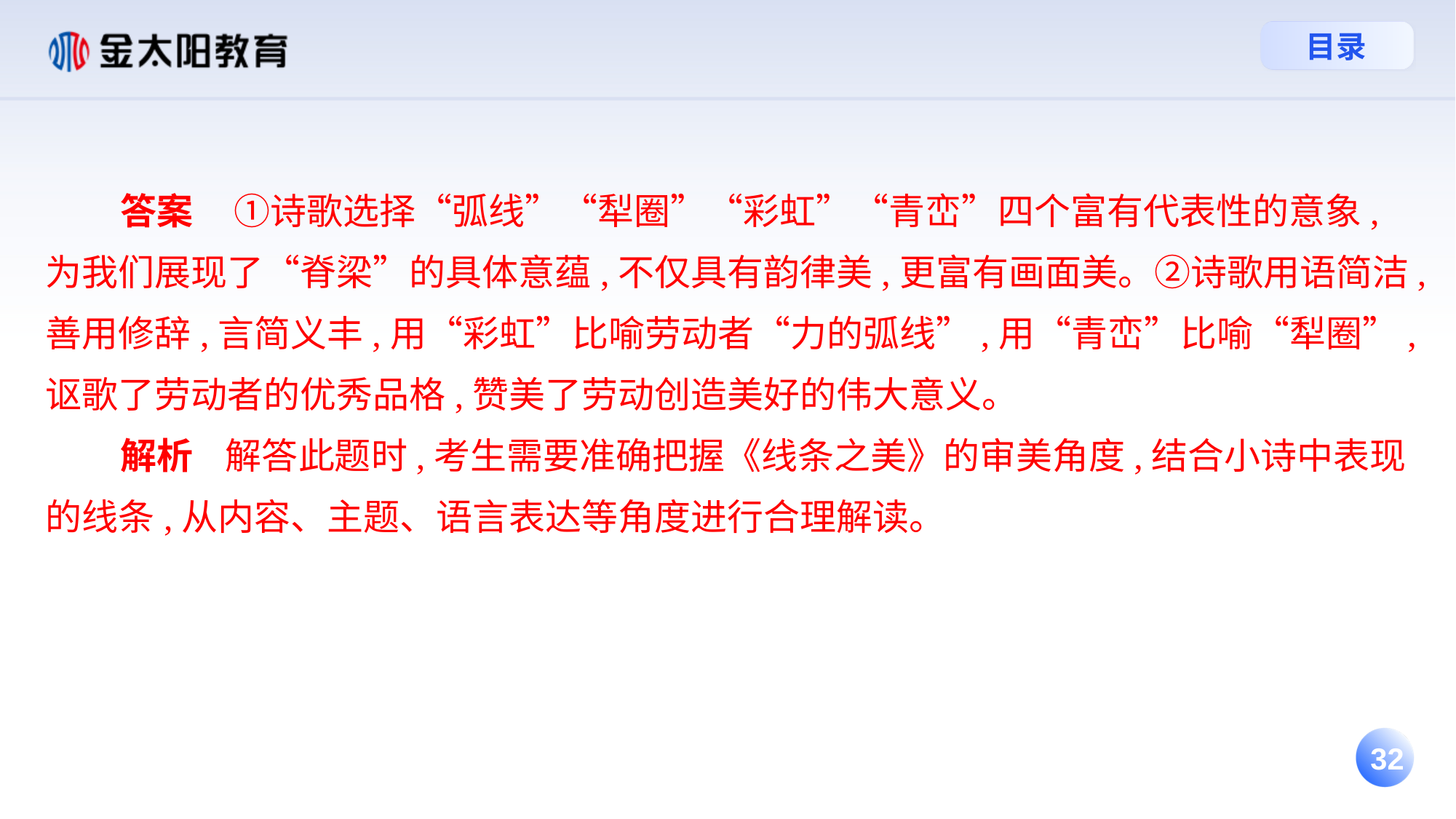

答案     ①诗歌选择“弧线”“犁圈”“彩虹”“青峦”四个富有代表性的意象,为我们展现了“脊梁”的具体意蕴,不仅具有韵律美,更富有画面美。②诗歌用语简洁,善用修辞,言简义丰,用“彩虹”比喻劳动者“力的弧线”,用“青峦”比喻“犁圈”,讴歌了劳动者的优秀品格,赞美了劳动创造美好的伟大意义。
        解析    解答此题时,考生需要准确把握《线条之美》的审美角度,结合小诗中表现的线条,从内容、主题、语言表达等角度进行合理解读。